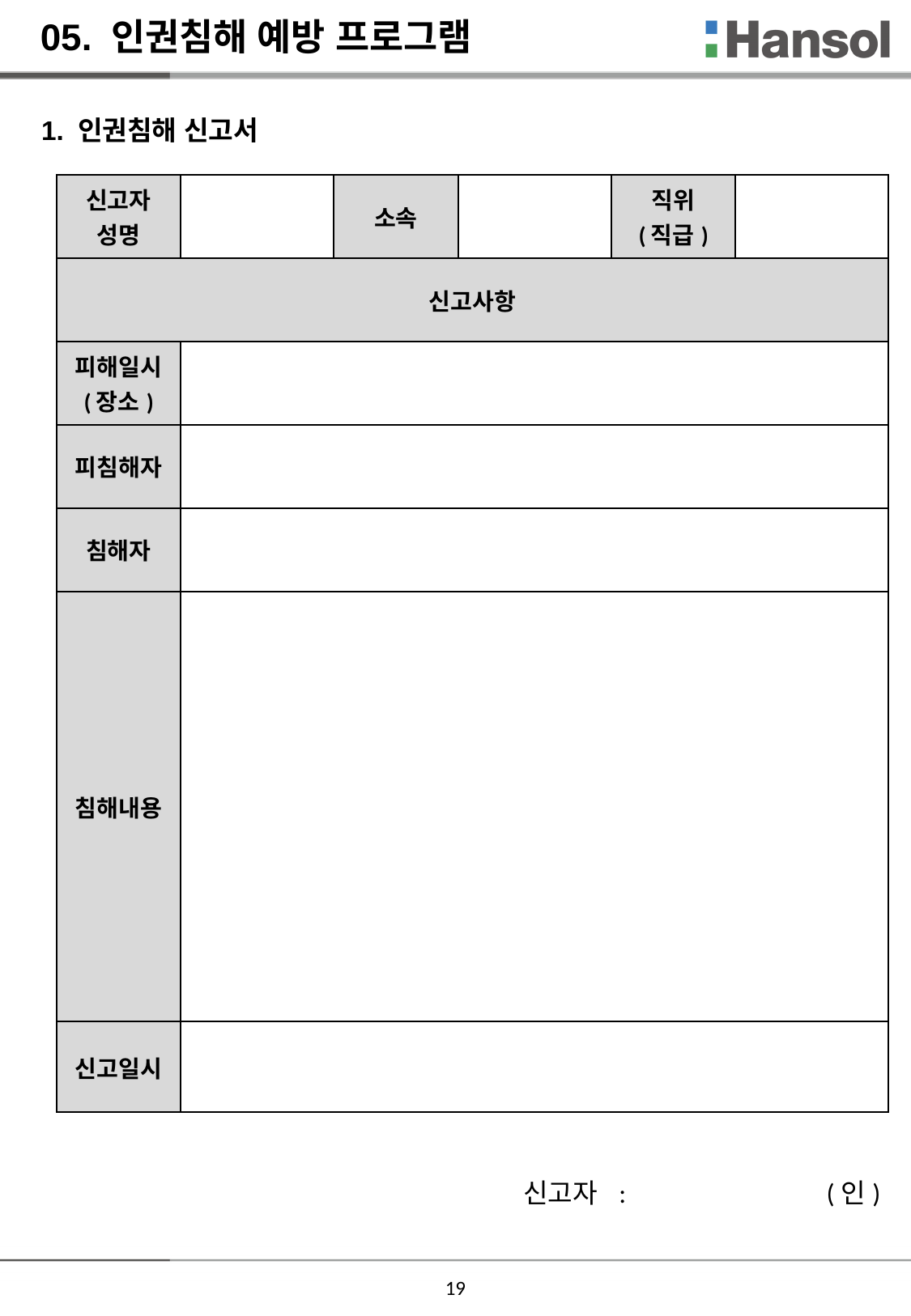

05. 인권침해 예방 프로그램
1. 인권침해 신고서
| 신고자 성명 |  | 소속 |  | 직위 (직급) |  |
| --- | --- | --- | --- | --- | --- |
| 신고사항 |  |  |  |  |  |
| 피해일시 (장소) |  |  |  |  |  |
| 피침해자 |  |  |  |  |  |
| 침해자 |  |  |  |  |  |
| 침해내용 |  |  |  |  |  |
| 신고일시 |  |  |  |  |  |
신고자  :                                 (인)
19